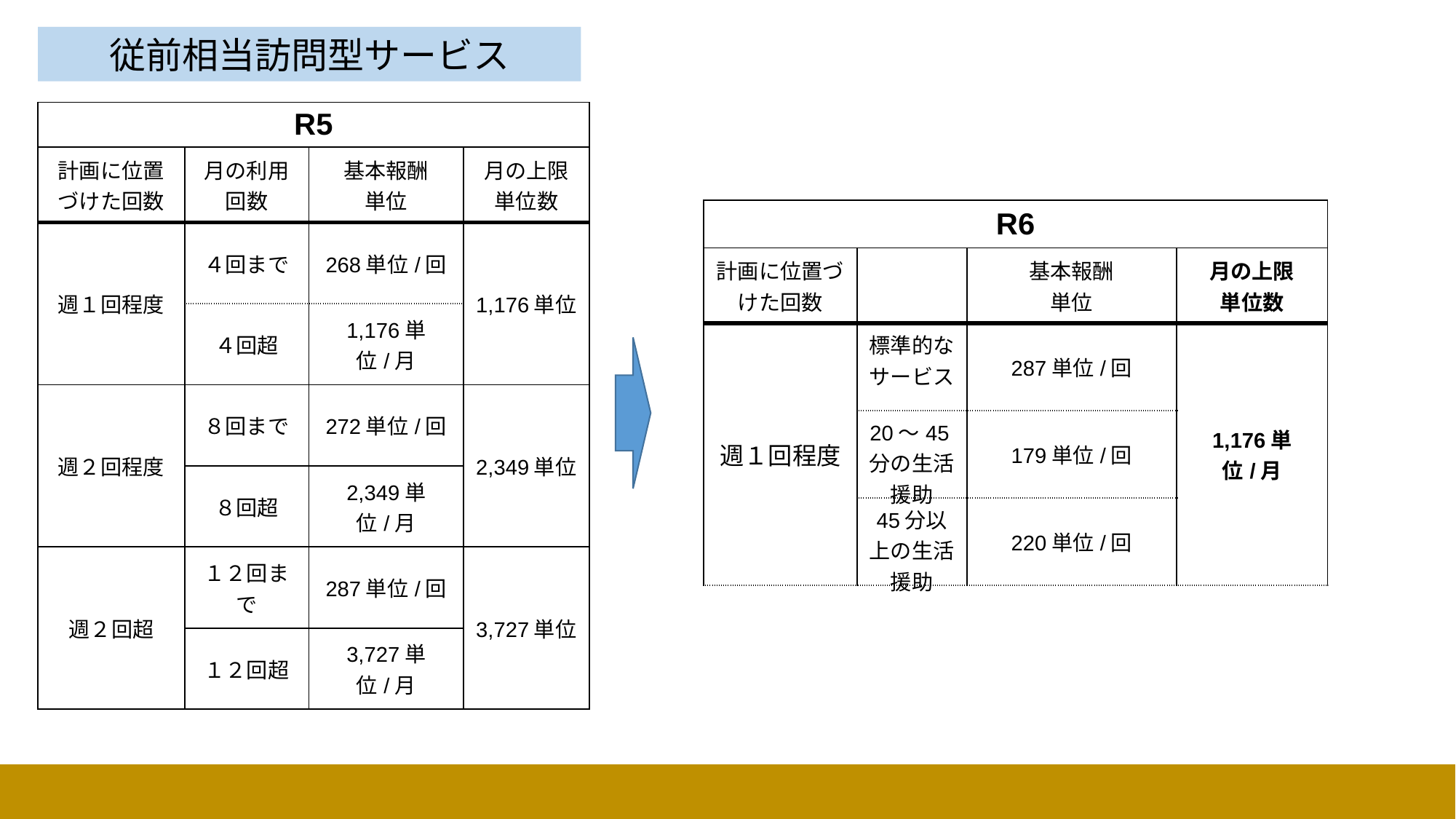

従前相当訪問型サービス
| R5 |  |  |  |
| --- | --- | --- | --- |
| 計画に位置づけた回数 | 月の利用回数 | 基本報酬 単位 | 月の上限単位数 |
| 週１回程度 | ４回まで | 268単位/回 | 1,176単位 |
|  | ４回超 | 1,176単位/月 |  |
| 週２回程度 | ８回まで | 272単位/回 | 2,349単位 |
|  | ８回超 | 2,349単位/月 |  |
| 週２回超 | １２回まで | 287単位/回 | 3,727単位 |
|  | １２回超 | 3,727単位/月 |  |
| R6 |  |  |  |
| --- | --- | --- | --- |
| 計画に位置づけた回数 |  | 基本報酬 単位 | 月の上限 単位数 |
| 週１回程度 | 標準的なサービス | 287単位/回 | 1,176単位/月 |
|  | 20～45分の生活援助 | 179単位/回 |  |
|  | 45分以上の生活援助 | 220単位/回 |  |